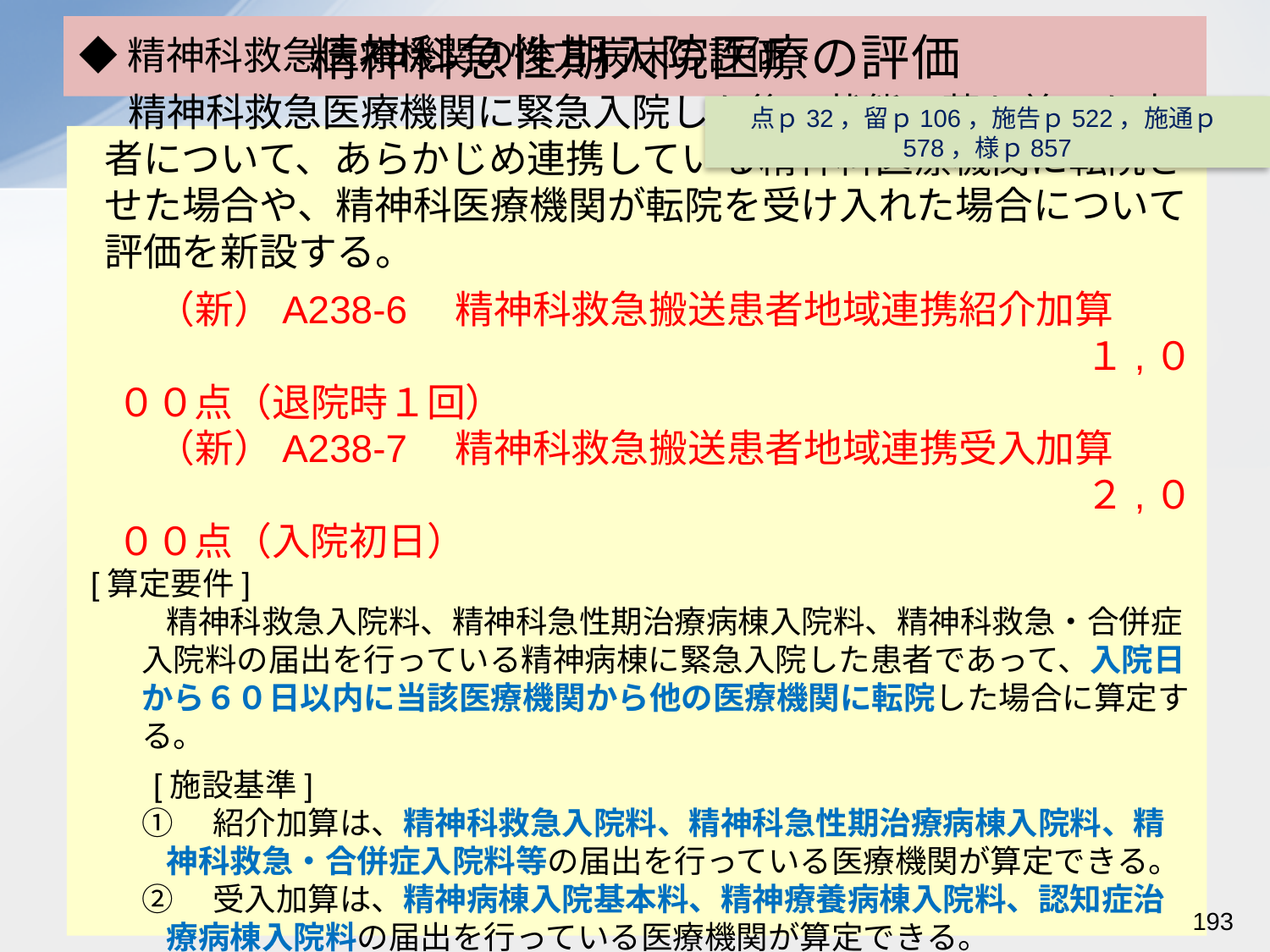

# 精神科急性期入院医療の評価
点ｐ32，留ｐ106，施告ｐ522，施通ｐ578，様ｐ857
◆精神科救急医療機関の後方病床の評価
精神科救急医療機関に緊急入院した後、状態の落ち着いた患者について、あらかじめ連携している精神科医療機関に転院させた場合や、精神科医療機関が転院を受け入れた場合について評価を新設する。
　　（新）A238-6　精神科救急搬送患者地域連携紹介加算
　　　　　　　　　　　　　　　　　　　　　　　　　　１,０００点（退院時１回）
　　（新）A238-7　精神科救急搬送患者地域連携受入加算
　　　　　　　　　　　　　　　　　　　　　　　　　　２,０００点（入院初日）
[算定要件]
精神科救急入院料、精神科急性期治療病棟入院料、精神科救急・合併症入院料の届出を行っている精神病棟に緊急入院した患者であって、入院日から６０日以内に当該医療機関から他の医療機関に転院した場合に算定する。
[施設基準]
①　紹介加算は、精神科救急入院料、精神科急性期治療病棟入院料、精神科救急・合併症入院料等の届出を行っている医療機関が算定できる。
②　受入加算は、精神病棟入院基本料、精神療養病棟入院料、認知症治療病棟入院料の届出を行っている医療機関が算定できる。
③　連携医療機関間で患者の転院受入体制に関する協議をあらかじめ行う。
193